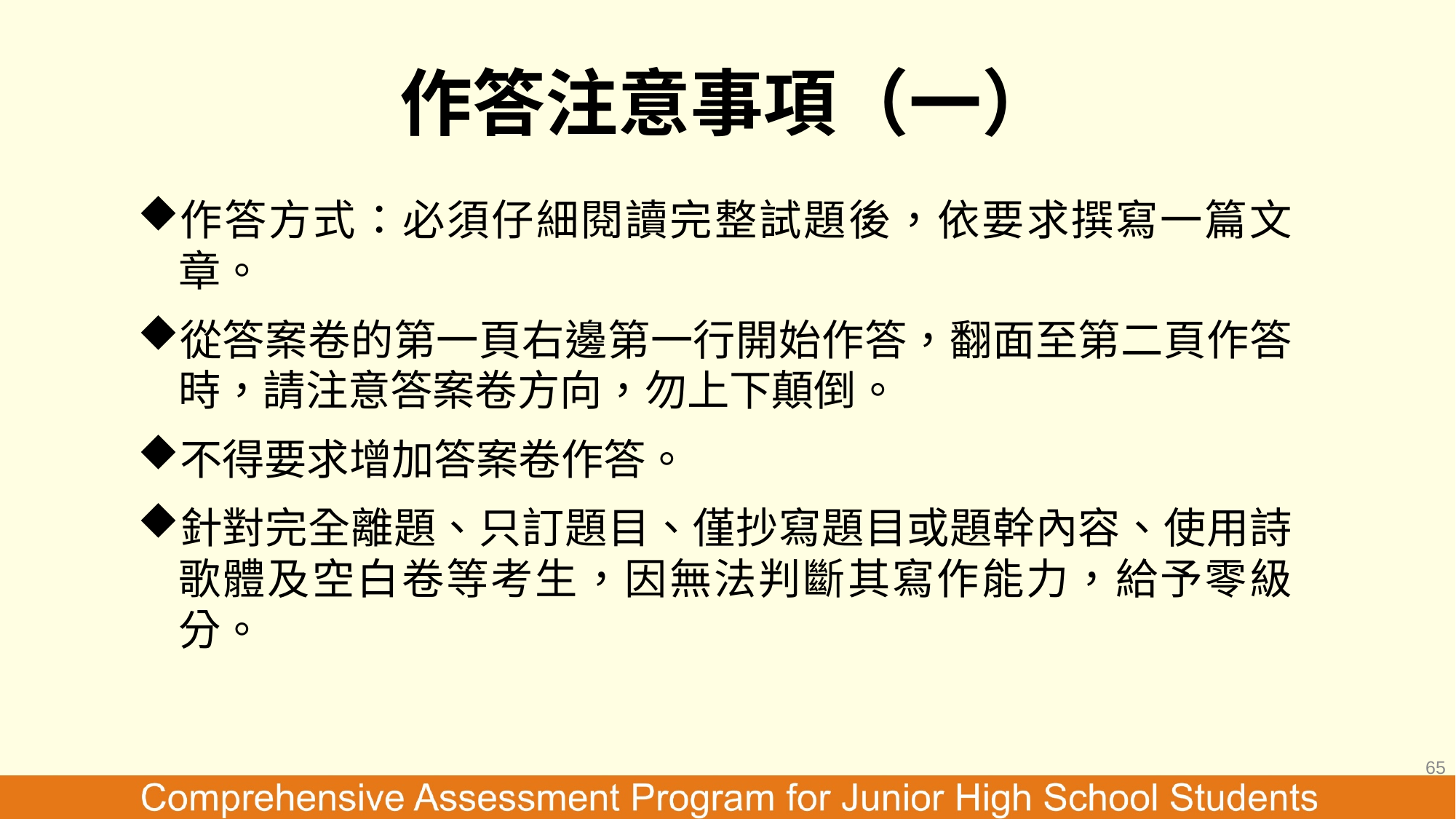

# 作答注意事項（一）
作答方式：必須仔細閱讀完整試題後，依要求撰寫一篇文章。
從答案卷的第一頁右邊第一行開始作答，翻面至第二頁作答時，請注意答案卷方向，勿上下顛倒。
不得要求增加答案卷作答。
針對完全離題、只訂題目、僅抄寫題目或題幹內容、使用詩歌體及空白卷等考生，因無法判斷其寫作能力，給予零級分。

65